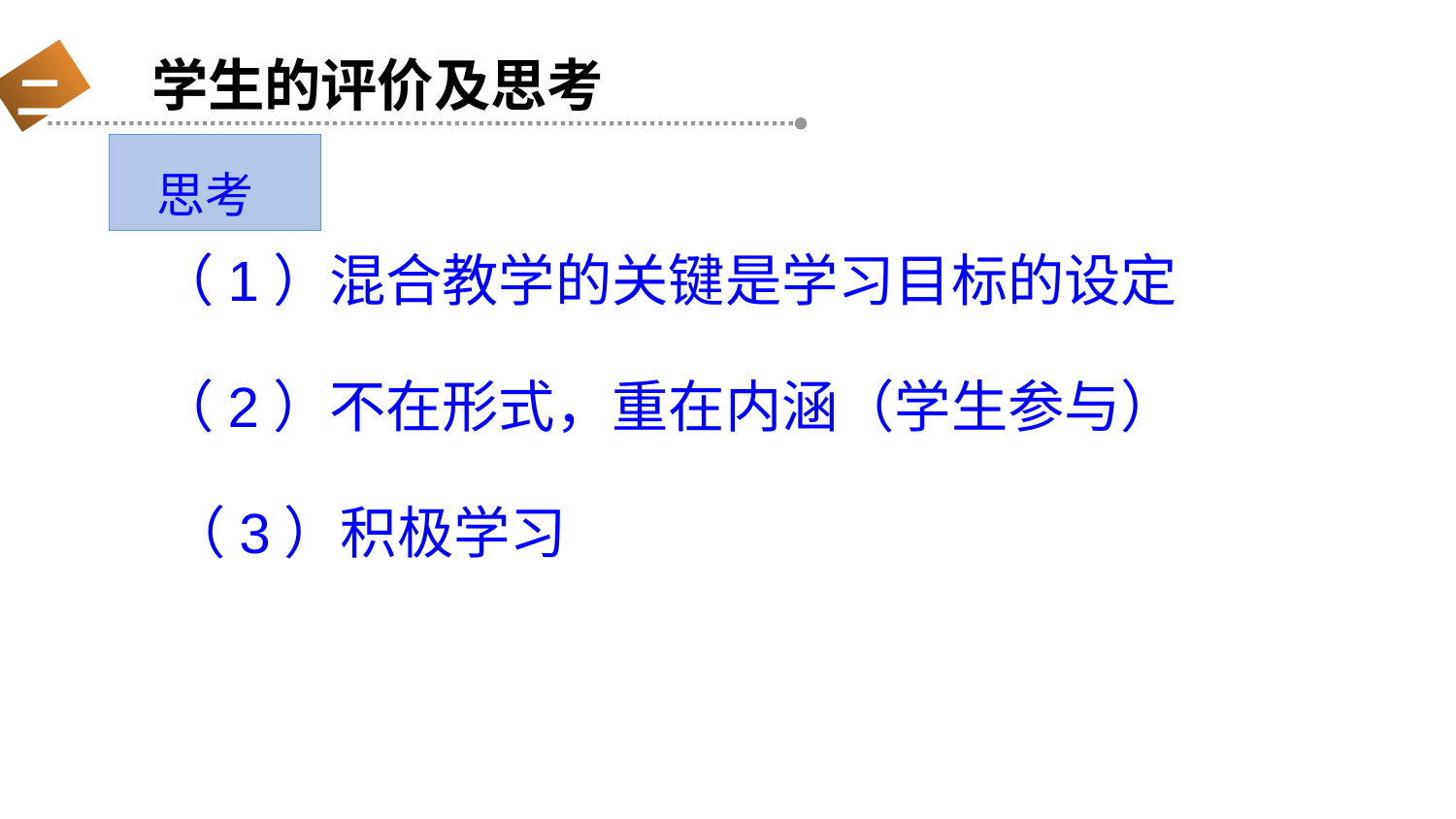

学生的评价及思考

二

  思考
（1）混合教学的关键是学习目标的设定
（2）不在形式，重在内涵（学生参与）
（3）积极学习